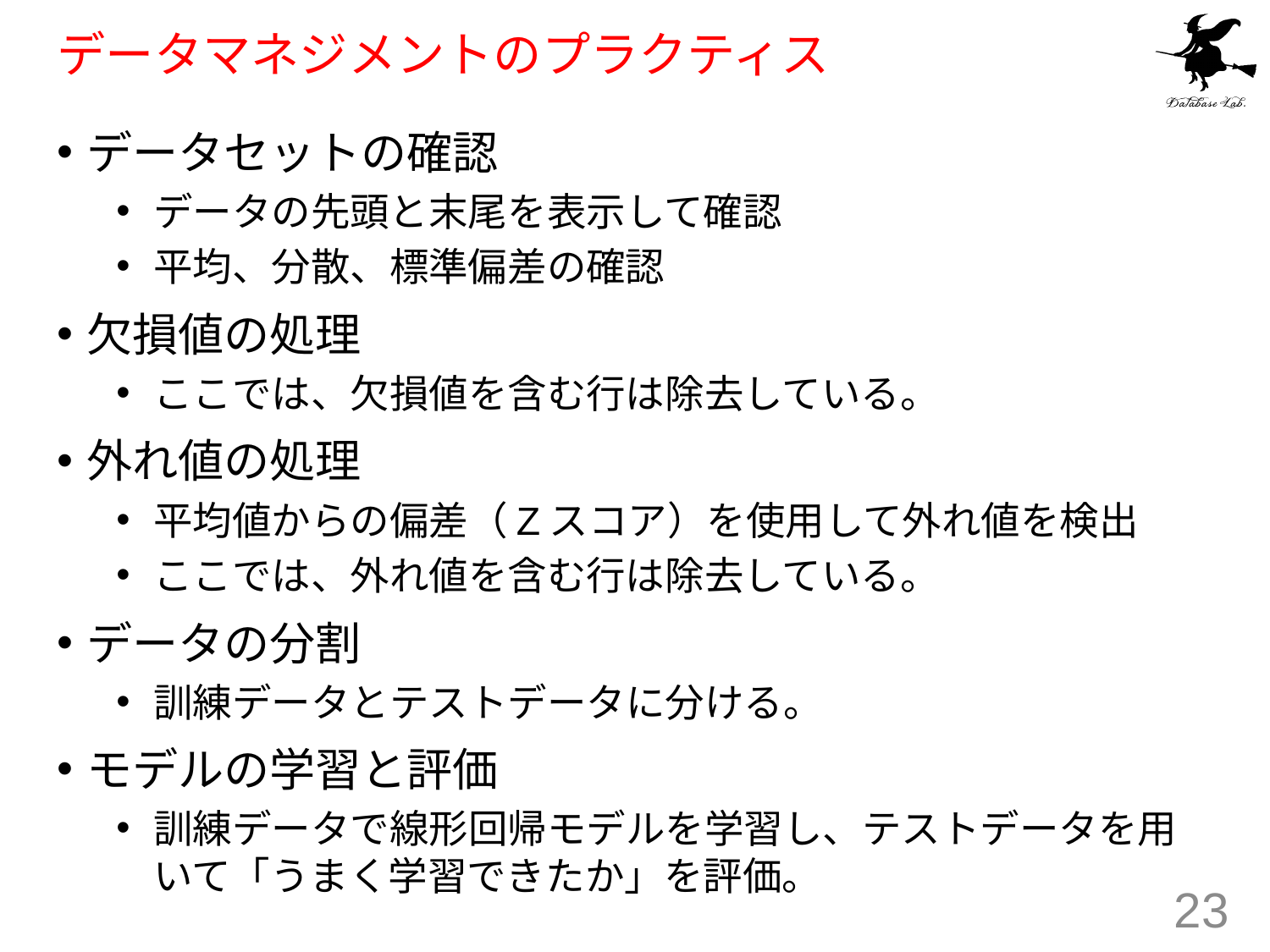

# データマネジメントのプラクティス
データセットの確認
データの先頭と末尾を表示して確認
平均、分散、標準偏差の確認
欠損値の処理
ここでは、欠損値を含む行は除去している。
外れ値の処理
平均値からの偏差（Zスコア）を使用して外れ値を検出
ここでは、外れ値を含む行は除去している。
データの分割
訓練データとテストデータに分ける。
モデルの学習と評価
訓練データで線形回帰モデルを学習し、テストデータを用いて「うまく学習できたか」を評価。

23